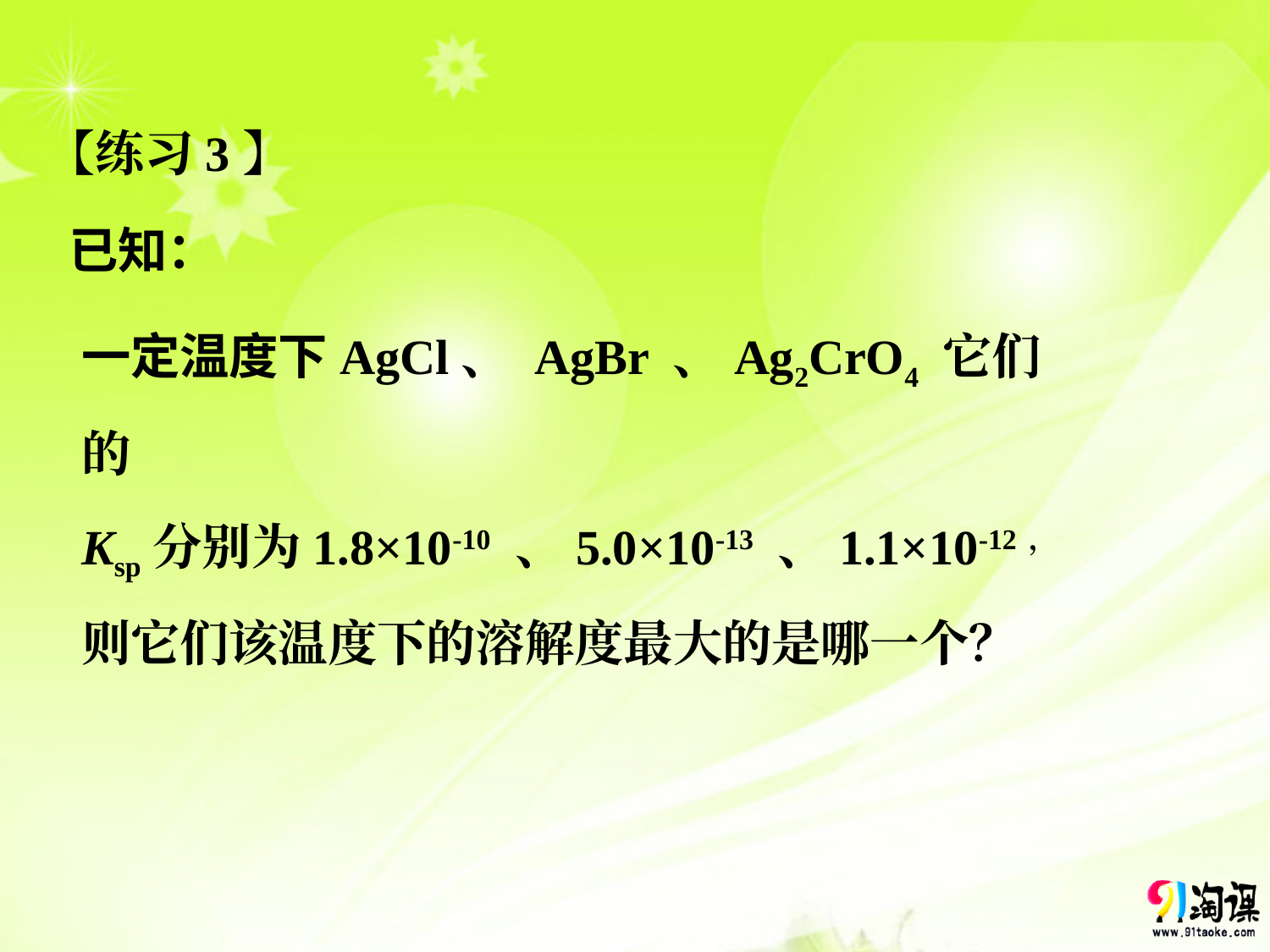

【练习3】

已知：
一定温度下AgCl、 AgBr 、Ag2CrO4 它们的
Ksp分别为1.8×10-10 、5.0×10-13 、1.1×10-12，
则它们该温度下的溶解度最大的是哪一个？